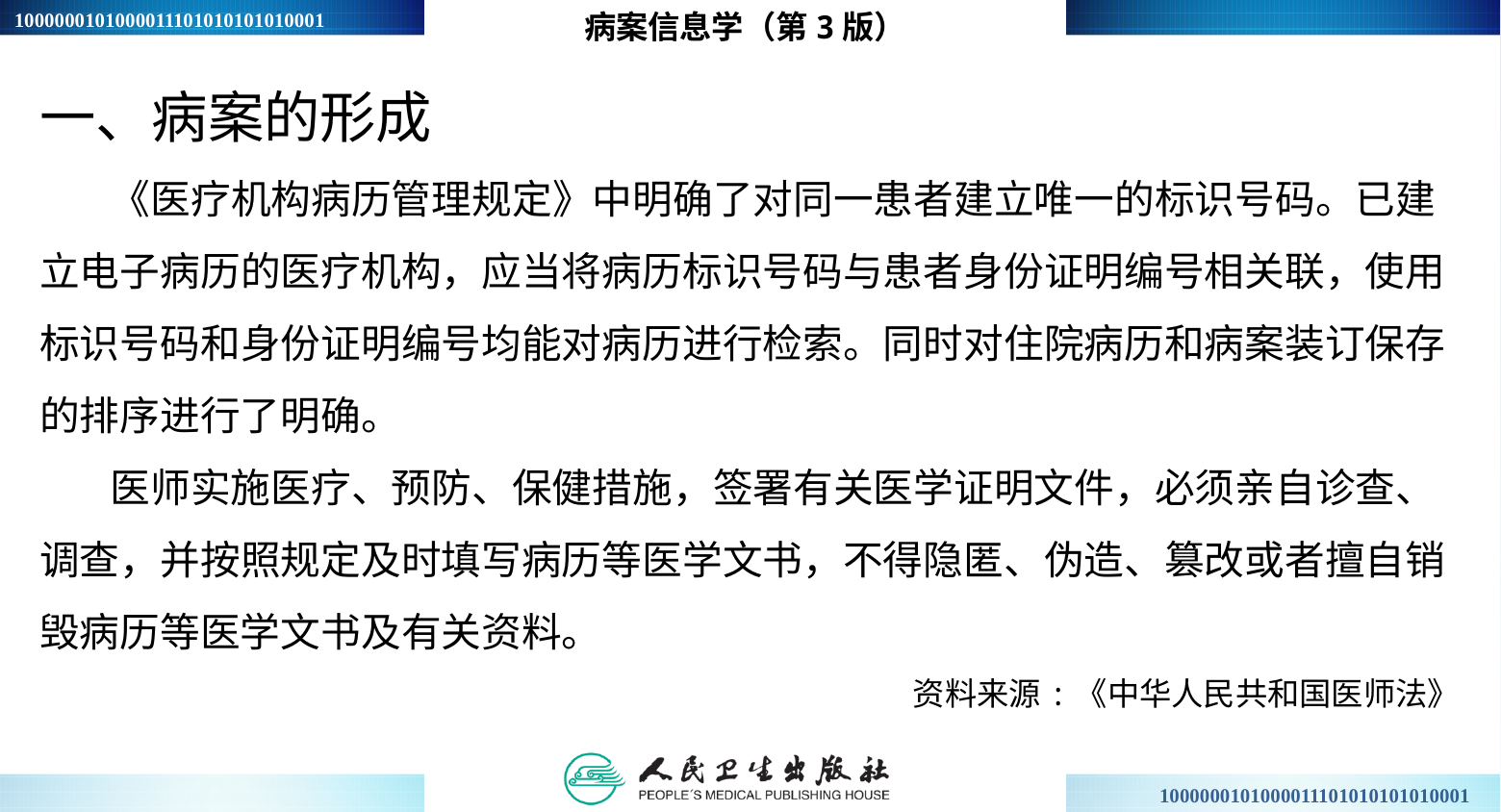

病案信息学（第3版）
一、病案的形成
《医疗机构病历管理规定》中明确了对同一患者建立唯一的标识号码。已建立电子病历的医疗机构，应当将病历标识号码与患者身份证明编号相关联，使用标识号码和身份证明编号均能对病历进行检索。同时对住院病历和病案装订保存的排序进行了明确。
医师实施医疗、预防、保健措施，签署有关医学证明文件，必须亲自诊查、调查，并按照规定及时填写病历等医学文书，不得隐匿、伪造、篡改或者擅自销毁病历等医学文书及有关资料。
资料来源:《中华人民共和国医师法》